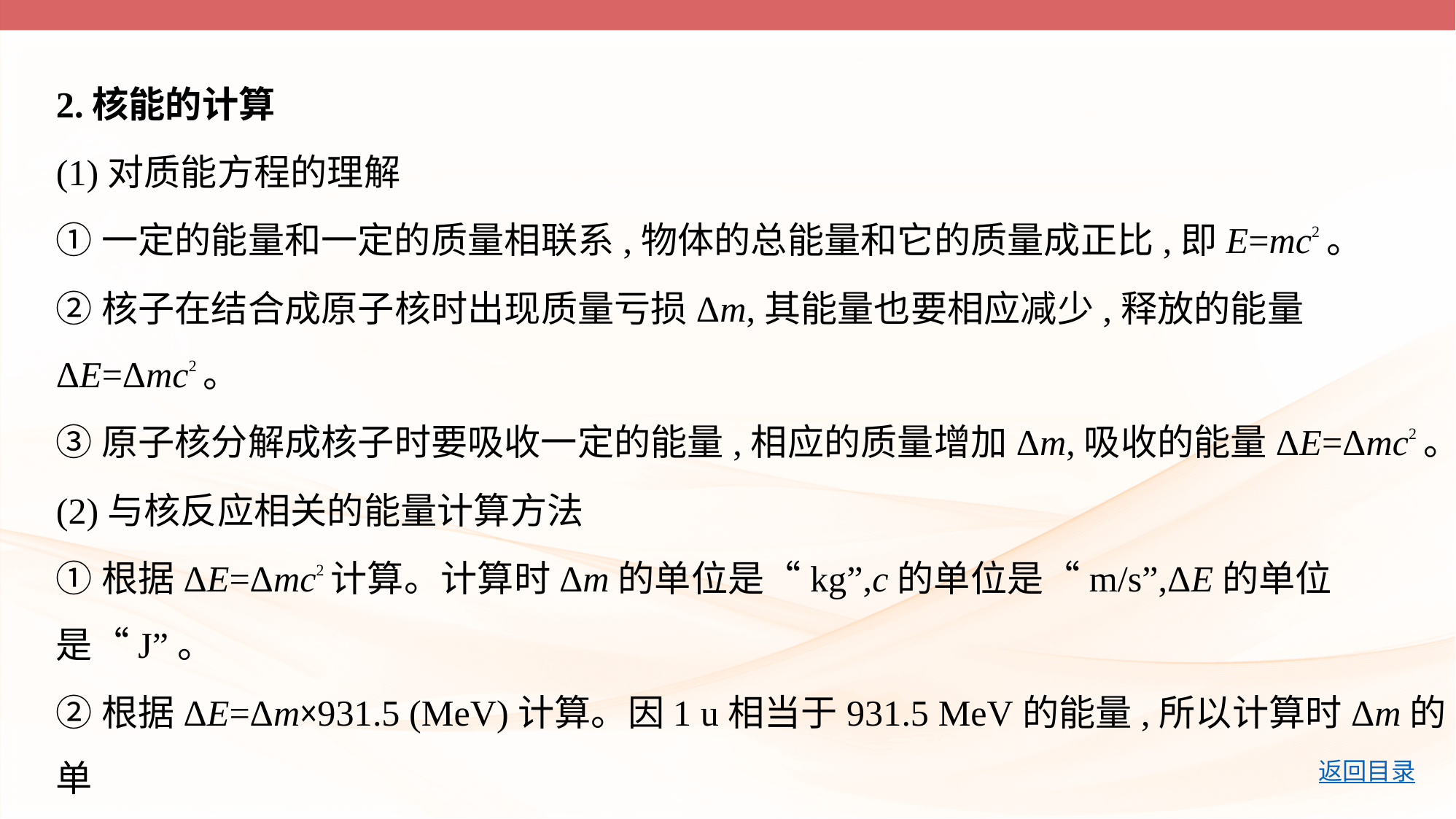

2.核能的计算
(1)对质能方程的理解
①一定的能量和一定的质量相联系,物体的总能量和它的质量成正比,即E=mc2。
②核子在结合成原子核时出现质量亏损Δm,其能量也要相应减少,释放的能量ΔE=Δmc2。
③原子核分解成核子时要吸收一定的能量,相应的质量增加Δm,吸收的能量ΔE=Δmc2。
(2)与核反应相关的能量计算方法
①根据ΔE=Δmc2计算。计算时Δm的单位是“kg”,c的单位是“m/s”,ΔE的单位是“J”。
②根据ΔE=Δm×931.5 (MeV)计算。因1 u相当于931.5 MeV的能量,所以计算时Δm的单
位是“u”,ΔE的单位是“MeV”。
③原子核的结合能=原子核的比结合能×核子数。